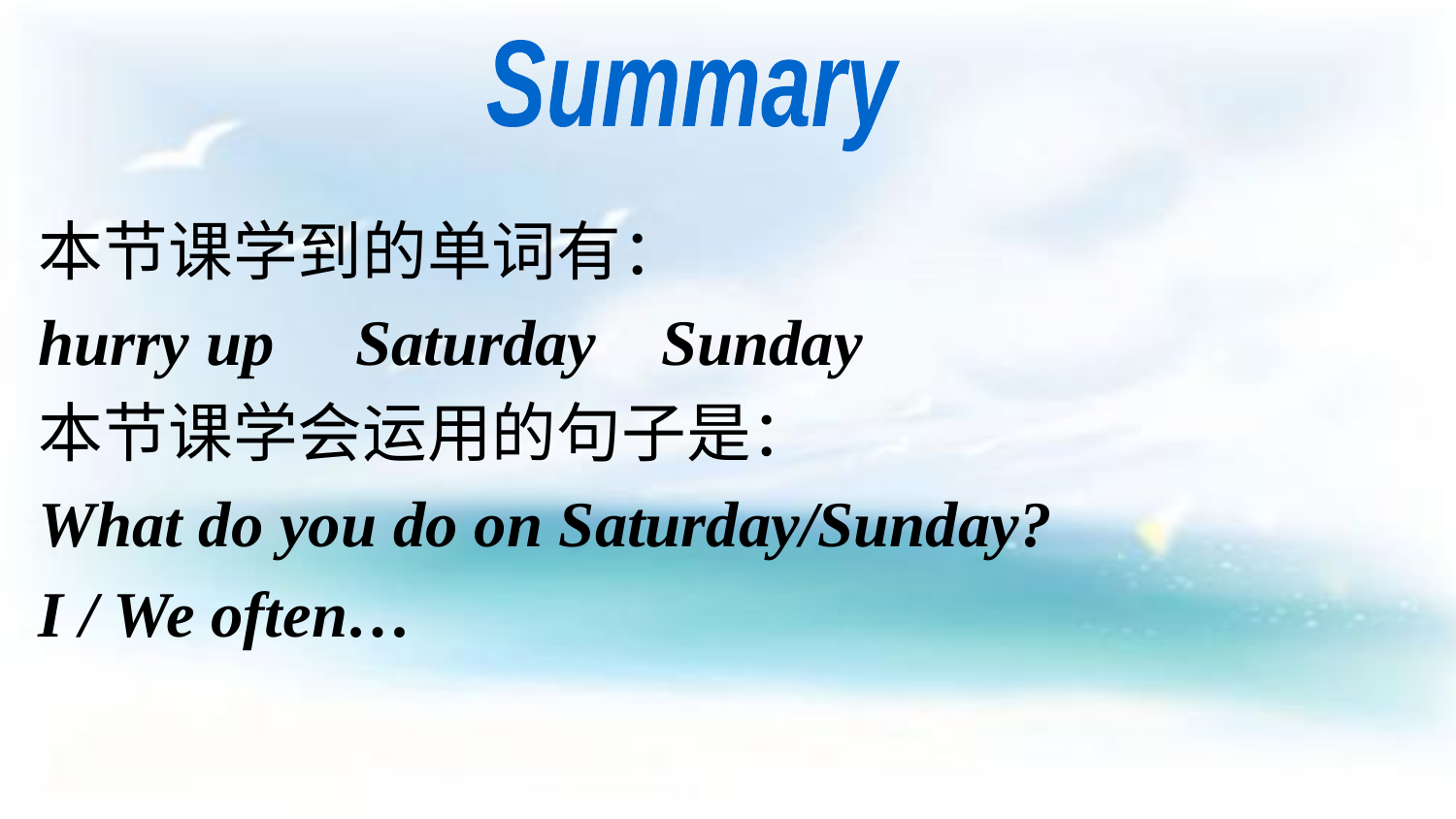

Summary
本节课学到的单词有：
hurry up     Saturday    Sunday
本节课学会运用的句子是：
What do you do on Saturday/Sunday?
I / We often…